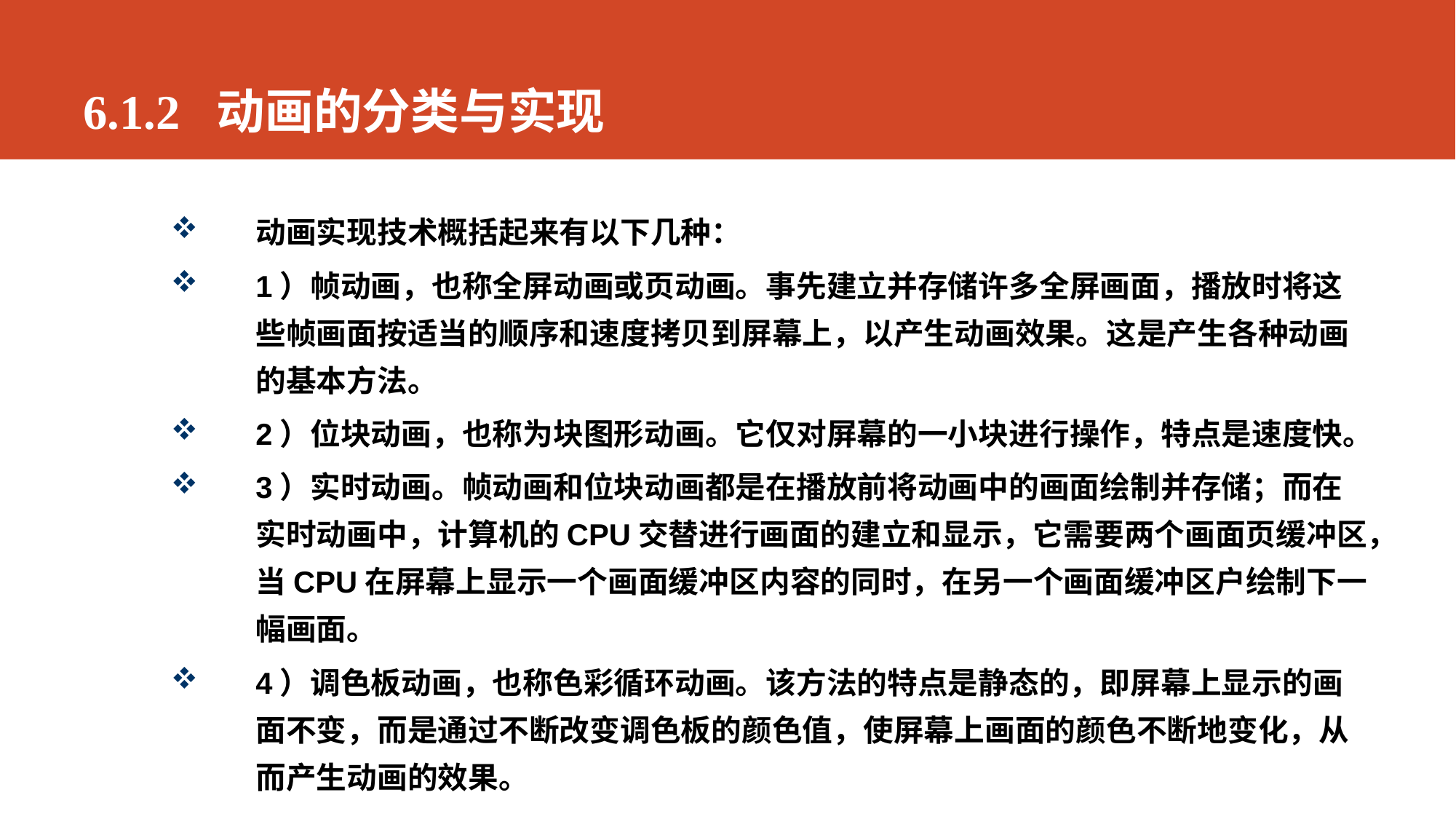

# 6.1.2  动画的分类与实现
动画实现技术概括起来有以下几种：
1）帧动画，也称全屏动画或页动画。事先建立并存储许多全屏画面，播放时将这些帧画面按适当的顺序和速度拷贝到屏幕上，以产生动画效果。这是产生各种动画的基本方法。
2）位块动画，也称为块图形动画。它仅对屏幕的一小块进行操作，特点是速度快。
3）实时动画。帧动画和位块动画都是在播放前将动画中的画面绘制并存储；而在实时动画中，计算机的CPU交替进行画面的建立和显示，它需要两个画面页缓冲区，当CPU在屏幕上显示一个画面缓冲区内容的同时，在另一个画面缓冲区户绘制下一幅画面。
4）调色板动画，也称色彩循环动画。该方法的特点是静态的，即屏幕上显示的画面不变，而是通过不断改变调色板的颜色值，使屏幕上画面的颜色不断地变化，从而产生动画的效果。